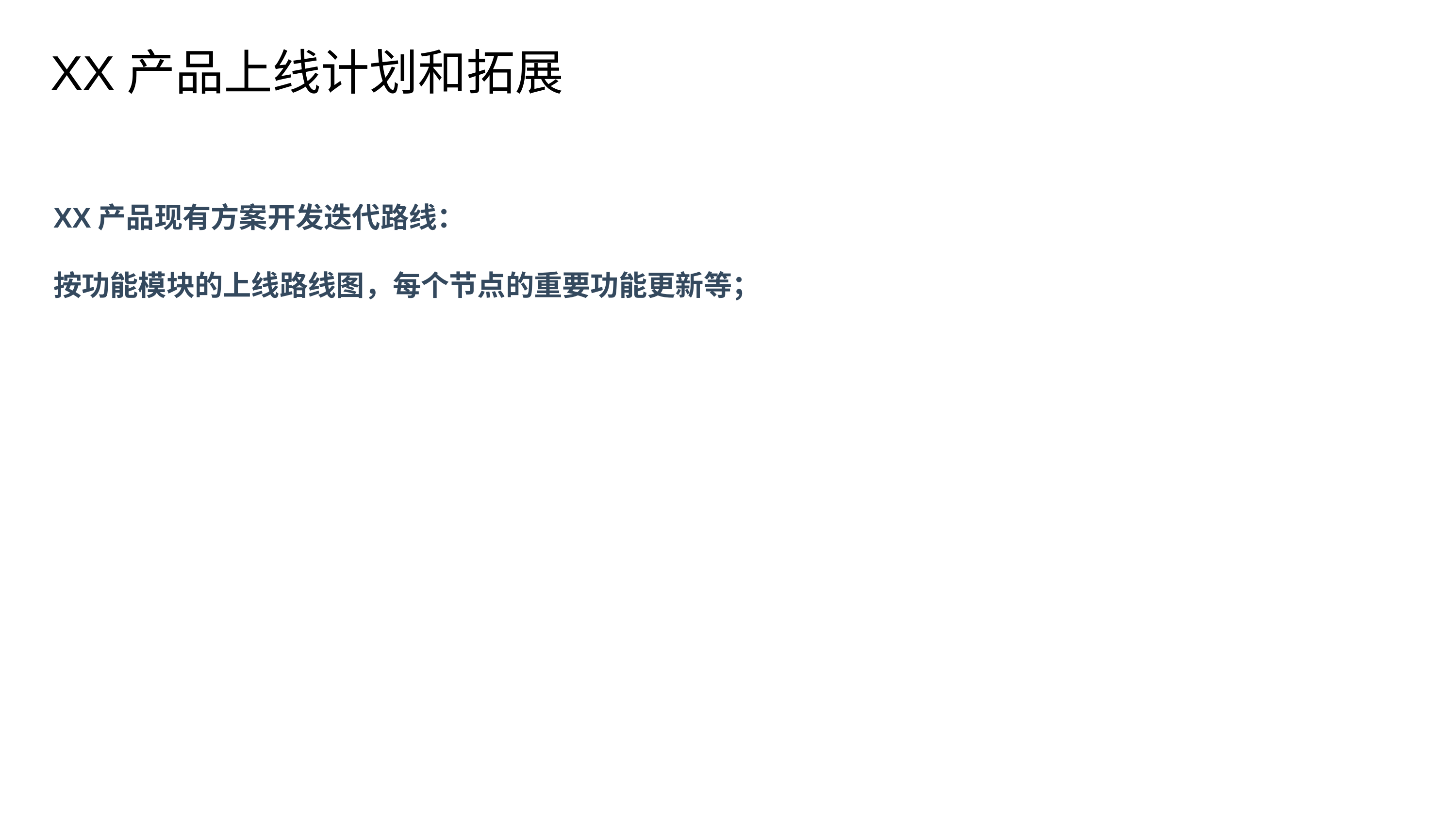

#1
XX产品上线计划和拓展
XX产品现有方案开发迭代路线：

按功能模块的上线路线图，每个节点的重要功能更新等；